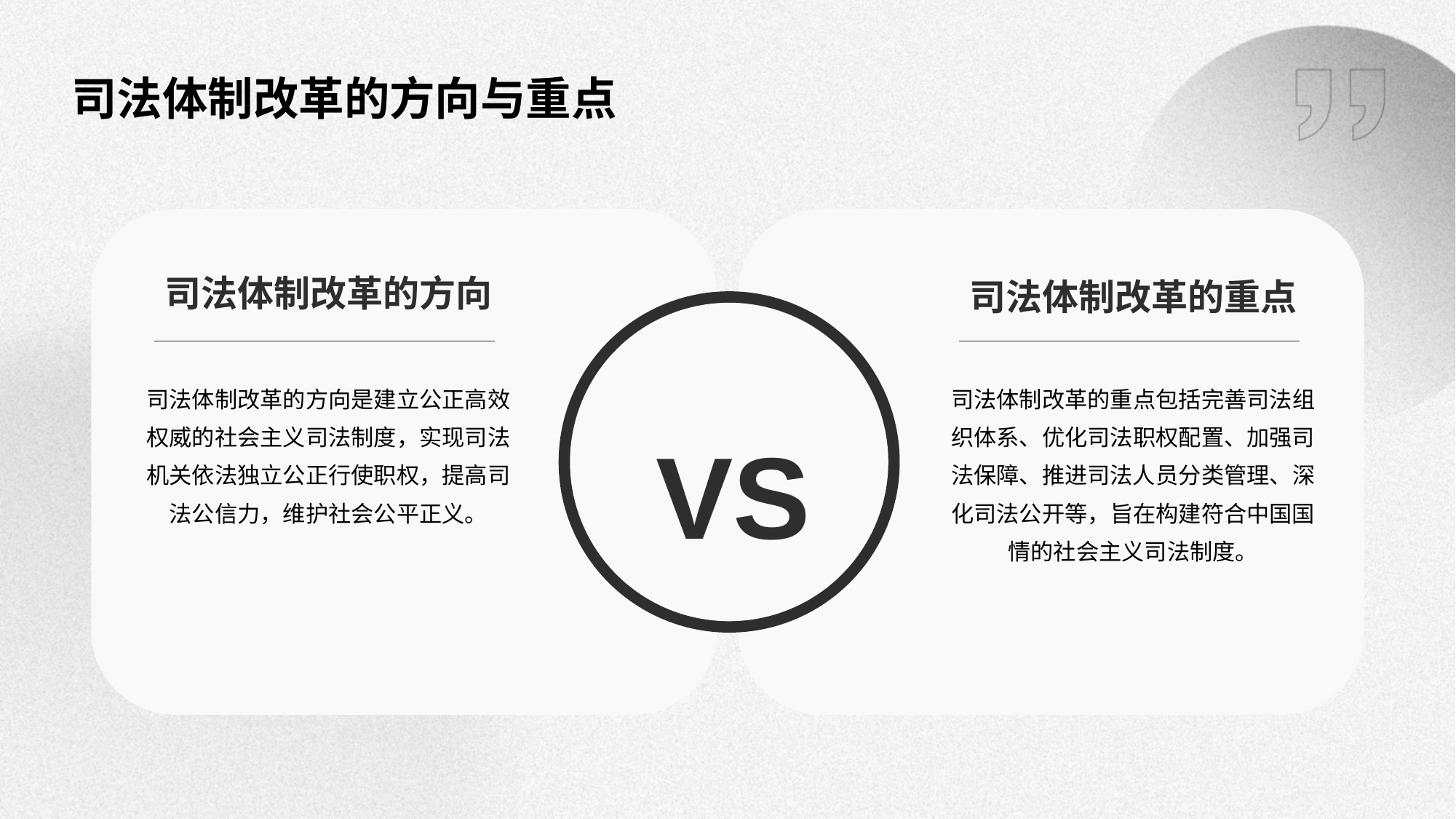

司法体制改革的方向与重点

司法体制改革的方向
司法体制改革的重点

VS
司法体制改革的方向是建立公正高效权威的社会主义司法制度，实现司法机关依法独立公正行使职权，提高司法公信力，维护社会公平正义。
司法体制改革的重点包括完善司法组织体系、优化司法职权配置、加强司法保障、推进司法人员分类管理、深化司法公开等，旨在构建符合中国国情的社会主义司法制度。